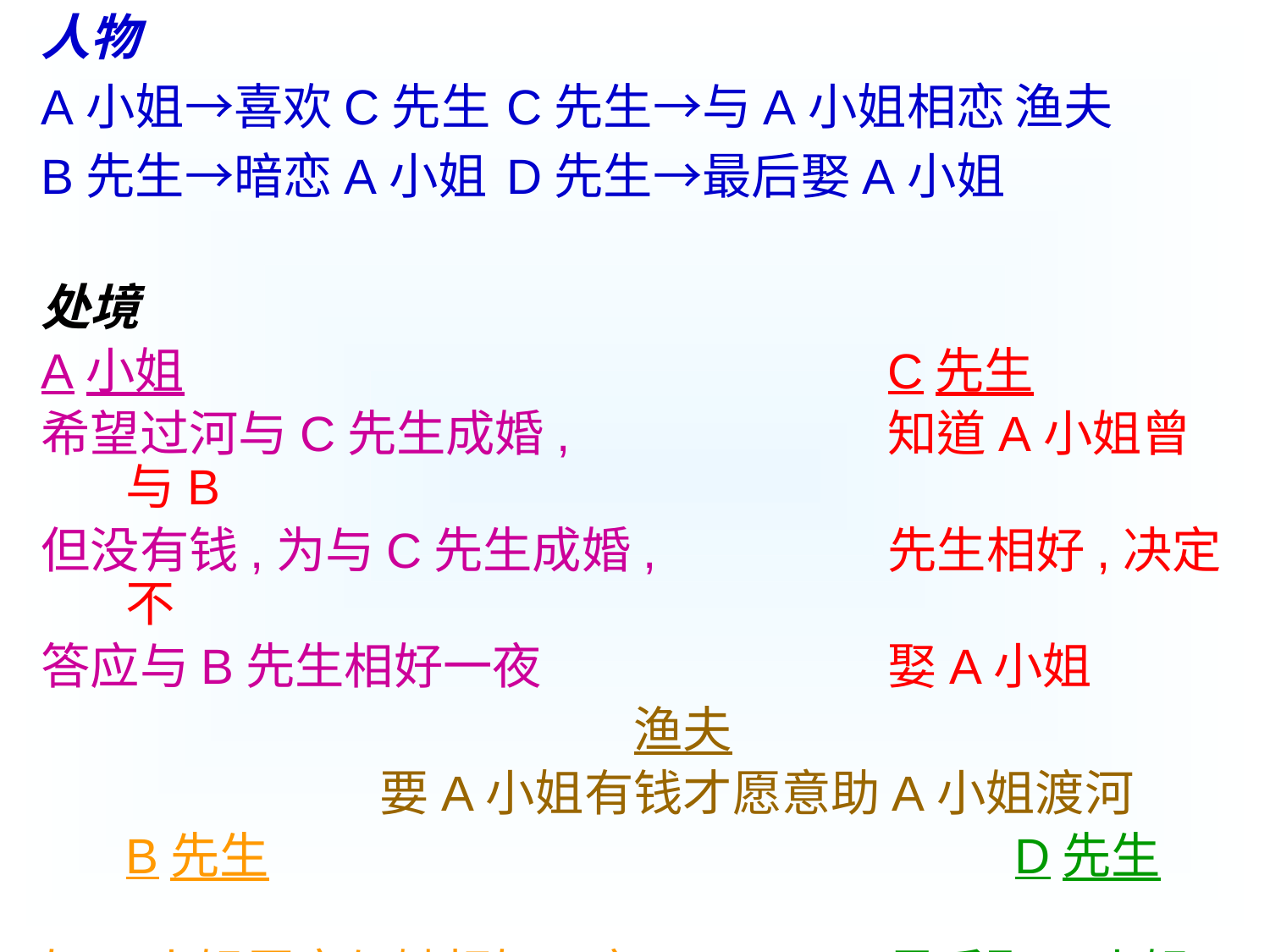

人物
A小姐→喜欢C先生	C先生→与A小姐相恋	渔夫
B先生→暗恋A小姐	D先生→最后娶A小姐

处境
A小姐						C先生
希望过河与C先生成婚, 			知道A小姐曾与B
但没有钱,为与C先生成婚,		先生相好,决定不
答应与B先生相好一夜			娶A小姐
					渔夫
			要A小姐有钱才愿意助A小姐渡河
	B先生						D先生
如A小姐愿意与她相好一夜,		最后娶A小姐为妻
可给钱A小姐过河结婚